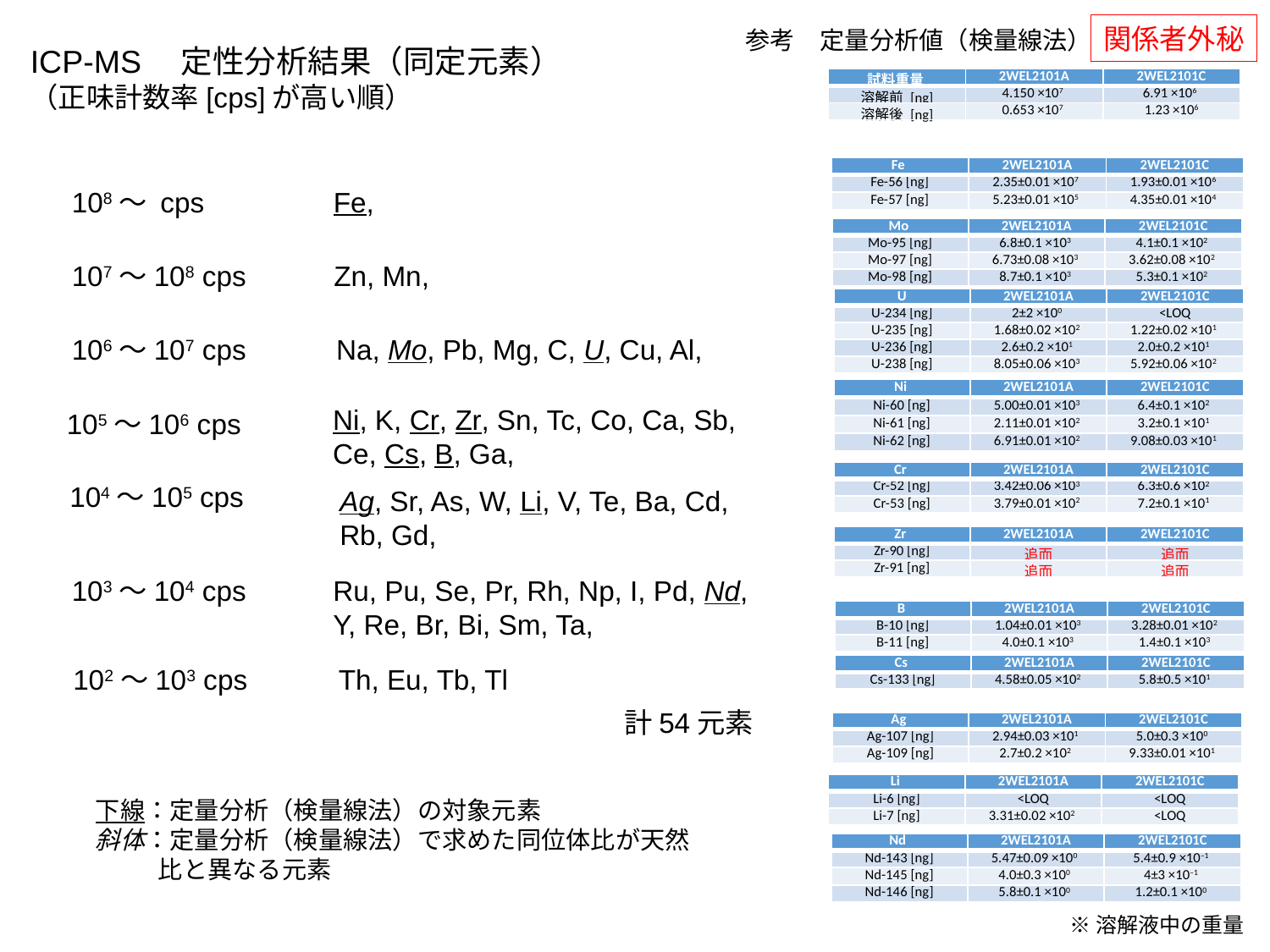

関係者外秘
参考　定量分析値（検量線法）
ICP-MS　定性分析結果（同定元素）
（正味計数率[cps]が高い順）
| 試料重量 | 2WEL2101A | 2WEL2101C |
| --- | --- | --- |
| 溶解前 [ng] | 4.150 ×107 | 6.91 ×106 |
| 溶解後 [ng] | 0.653 ×107 | 1.23 ×106 |
| Fe | 2WEL2101A | 2WEL2101C |
| --- | --- | --- |
| Fe-56 [ng] | 2.35±0.01 ×107 | 1.93±0.01 ×106 |
| Fe-57 [ng] | 5.23±0.01 ×105 | 4.35±0.01 ×104 |
108～ cps
Fe,
| Mo | 2WEL2101A | 2WEL2101C |
| --- | --- | --- |
| Mo-95 [ng] | 6.8±0.1 ×103 | 4.1±0.1 ×102 |
| Mo-97 [ng] | 6.73±0.08 ×103 | 3.62±0.08 ×102 |
| Mo-98 [ng] | 8.7±0.1 ×103 | 5.3±0.1 ×102 |
107～108 cps
Zn, Mn,
| U | 2WEL2101A | 2WEL2101C |
| --- | --- | --- |
| U-234 [ng] | 2±2 ×100 | <LOQ |
| U-235 [ng] | 1.68±0.02 ×102 | 1.22±0.02 ×101 |
| U-236 [ng] | 2.6±0.2 ×101 | 2.0±0.2 ×101 |
| U-238 [ng] | 8.05±0.06 ×103 | 5.92±0.06 ×102 |
106～107 cps
Na, Mo, Pb, Mg, C, U, Cu, Al,
| Ni | 2WEL2101A | 2WEL2101C |
| --- | --- | --- |
| Ni-60 [ng] | 5.00±0.01 ×103 | 6.4±0.1 ×102 |
| Ni-61 [ng] | 2.11±0.01 ×102 | 3.2±0.1 ×101 |
| Ni-62 [ng] | 6.91±0.01 ×102 | 9.08±0.03 ×101 |
Ni, K, Cr, Zr, Sn, Tc, Co, Ca, Sb, Ce, Cs, B, Ga,
105～106 cps
| Cr | 2WEL2101A | 2WEL2101C |
| --- | --- | --- |
| Cr-52 [ng] | 3.42±0.06 ×103 | 6.3±0.6 ×102 |
| Cr-53 [ng] | 3.79±0.01 ×102 | 7.2±0.1 ×101 |
104～105 cps
Ag, Sr, As, W, Li, V, Te, Ba, Cd, Rb, Gd,
| Zr | 2WEL2101A | 2WEL2101C |
| --- | --- | --- |
| Zr-90 [ng] | 追而 | 追而 |
| Zr-91 [ng] | 追而 | 追而 |
103～104 cps
Ru, Pu, Se, Pr, Rh, Np, I, Pd, Nd, Y, Re, Br, Bi, Sm, Ta,
| B | 2WEL2101A | 2WEL2101C |
| --- | --- | --- |
| B-10 [ng] | 1.04±0.01 ×103 | 3.28±0.01 ×102 |
| B-11 [ng] | 4.0±0.1 ×103 | 1.4±0.1 ×103 |
| Cs | 2WEL2101A | 2WEL2101C |
| --- | --- | --- |
| Cs-133 [ng] | 4.58±0.05 ×102 | 5.8±0.5 ×101 |
102～103 cps
Th, Eu, Tb, Tl
計54元素
| Ag | 2WEL2101A | 2WEL2101C |
| --- | --- | --- |
| Ag-107 [ng] | 2.94±0.03 ×101 | 5.0±0.3 ×100 |
| Ag-109 [ng] | 2.7±0.2 ×102 | 9.33±0.01 ×101 |
| Li | 2WEL2101A | 2WEL2101C |
| --- | --- | --- |
| Li-6 [ng] | <LOQ | <LOQ |
| Li-7 [ng] | 3.31±0.02 ×102 | <LOQ |
下線：定量分析（検量線法）の対象元素
斜体：定量分析（検量線法）で求めた同位体比が天然比と異なる元素
| Nd | 2WEL2101A | 2WEL2101C |
| --- | --- | --- |
| Nd-143 [ng] | 5.47±0.09 ×100 | 5.4±0.9 ×10–1 |
| Nd-145 [ng] | 4.0±0.3 ×100 | 4±3 ×10–1 |
| Nd-146 [ng] | 5.8±0.1 ×100 | 1.2±0.1 ×100 |
※溶解液中の重量